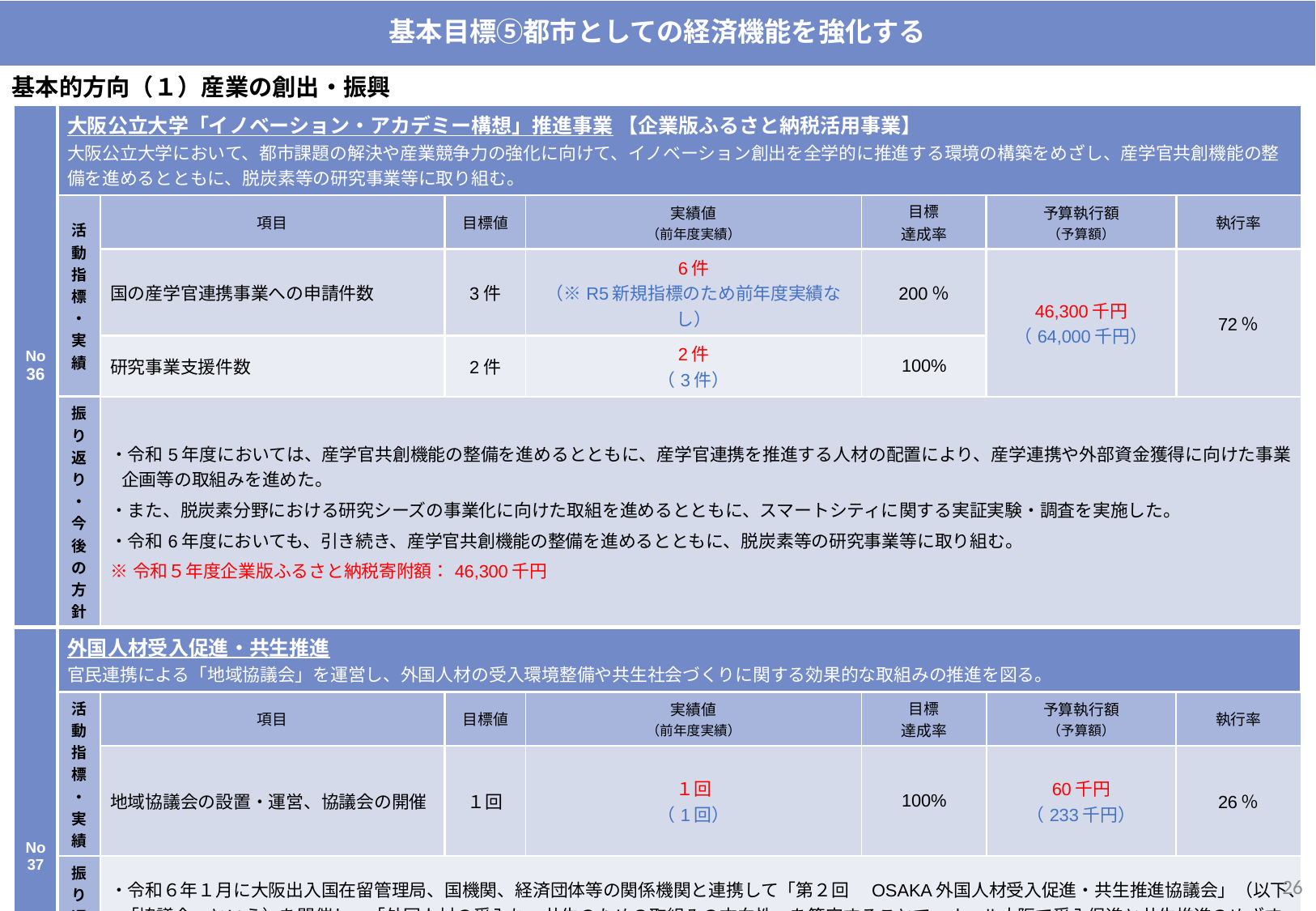

基本目標⑤都市としての経済機能を強化する
基本的方向（１）産業の創出・振興
| No 36 | 大阪公立大学「イノベーション・アカデミー構想」推進事業 【企業版ふるさと納税活用事業】 大阪公立大学において、都市課題の解決や産業競争力の強化に向けて、イノベーション創出を全学的に推進する環境の構築をめざし、産学官共創機能の整備を進めるとともに、脱炭素等の研究事業等に取り組む。 |  |  |  |  |  |  |
| --- | --- | --- | --- | --- | --- | --- | --- |
|  | 活動指標・実績 | 項目 | 目標値 | 実績値 （前年度実績） | 目標 達成率 | 予算執行額 （予算額） | 執行率 |
|  |  | 国の産学官連携事業への申請件数 | 3件 | 6件 （※R5新規指標のため前年度実績なし） | 200％ | 46,300千円 （64,000千円） | 72％ |
|  |  | 研究事業支援件数 | 2件 | 2件 （3件） | 100% |  |  |
|  | 振り返り・ 今後の方針 | ・令和5年度においては、産学官共創機能の整備を進めるとともに、産学官連携を推進する人材の配置により、産学連携や外部資金獲得に向けた事業企画等の取組みを進めた。 ・また、脱炭素分野における研究シーズの事業化に向けた取組を進めるとともに、スマートシティに関する実証実験・調査を実施した。 ・令和6年度においても、引き続き、産学官共創機能の整備を進めるとともに、脱炭素等の研究事業等に取り組む。 ※令和５年度企業版ふるさと納税寄附額：46,300千円 |  |  |  |  |  |
| No37 | 外国人材受入促進・共生推進 官民連携による「地域協議会」を運営し、外国人材の受入環境整備や共生社会づくりに関する効果的な取組みの推進を図る。 |  |  |  |  |  |  |
|  | 活動指標・実績 | 項目 | 目標値 | 実績値 （前年度実績） | 目標 達成率 | 予算執行額 （予算額） | 執行率 |
|  |  | 地域協議会の設置・運営、協議会の開催 | １回 | １回 （1回） | 100% | 60千円 （233千円） | 26％ |
|  | 振り返り・今後の方針 | ・令和６年１月に大阪出入国在留管理局、国機関、経済団体等の関係機関と連携して「第２回　OSAKA外国人材受入促進・共生推進協議会」（以下、「協議会」という）を開催し、「外国人材の受入れ・共生のための取組みの方向性」を策定することで、オール大阪で受入促進と共生推進のめざすべき目標をひとつにすることができた。 ・受入促進、共生推進の各ワーキングを開催し、今後の取組み等について情報共有を行った。 ・事業実績額の執行率が26%の理由は、有識者への取材を無償で受けていただいたことや、協議会の会場費用が想定より抑えられたこと、ワーキングの会場を府の会議室等、経費がかからない場所で実施できたことによる。 ・令和６年度は、各ワーキングにおいて具体的な施策や進め方等を検討するとともに、必要に応じて協議会の開催を検討する。 |  |  |  |  |  |
26